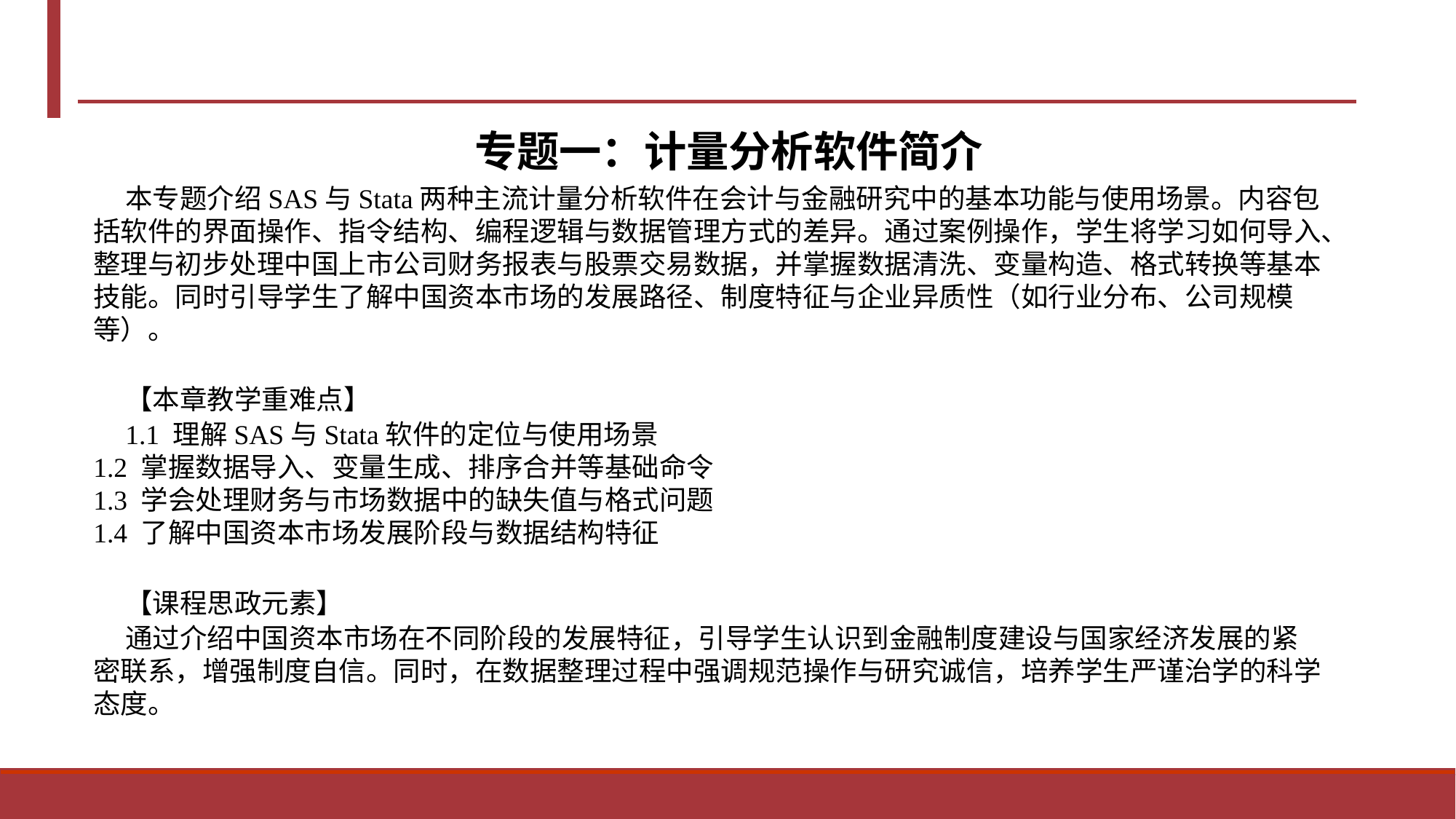

专题一：计量分析软件简介
本专题介绍SAS与Stata两种主流计量分析软件在会计与金融研究中的基本功能与使用场景。内容包括软件的界面操作、指令结构、编程逻辑与数据管理方式的差异。通过案例操作，学生将学习如何导入、整理与初步处理中国上市公司财务报表与股票交易数据，并掌握数据清洗、变量构造、格式转换等基本技能。同时引导学生了解中国资本市场的发展路径、制度特征与企业异质性（如行业分布、公司规模等）。

【本章教学重难点】
1.1 理解SAS与Stata软件的定位与使用场景
1.2 掌握数据导入、变量生成、排序合并等基础命令
1.3 学会处理财务与市场数据中的缺失值与格式问题
1.4 了解中国资本市场发展阶段与数据结构特征

【课程思政元素】
通过介绍中国资本市场在不同阶段的发展特征，引导学生认识到金融制度建设与国家经济发展的紧密联系，增强制度自信。同时，在数据整理过程中强调规范操作与研究诚信，培养学生严谨治学的科学态度。